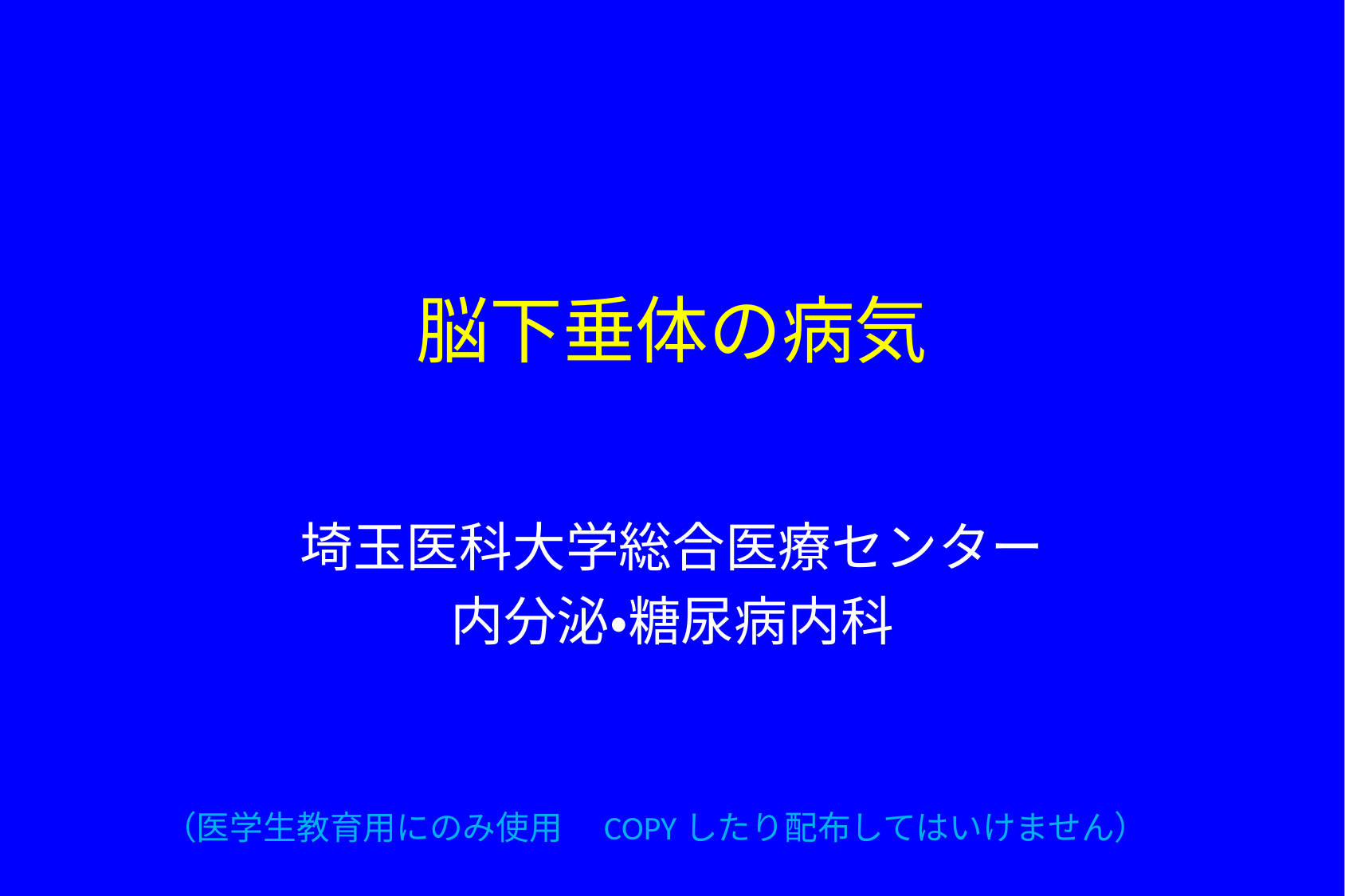

脳下垂体の病気
埼玉医科大学総合医療センター
内分泌・糖尿病内科

（医学生教育用にのみ使用　COPYしたり配布してはいけません）